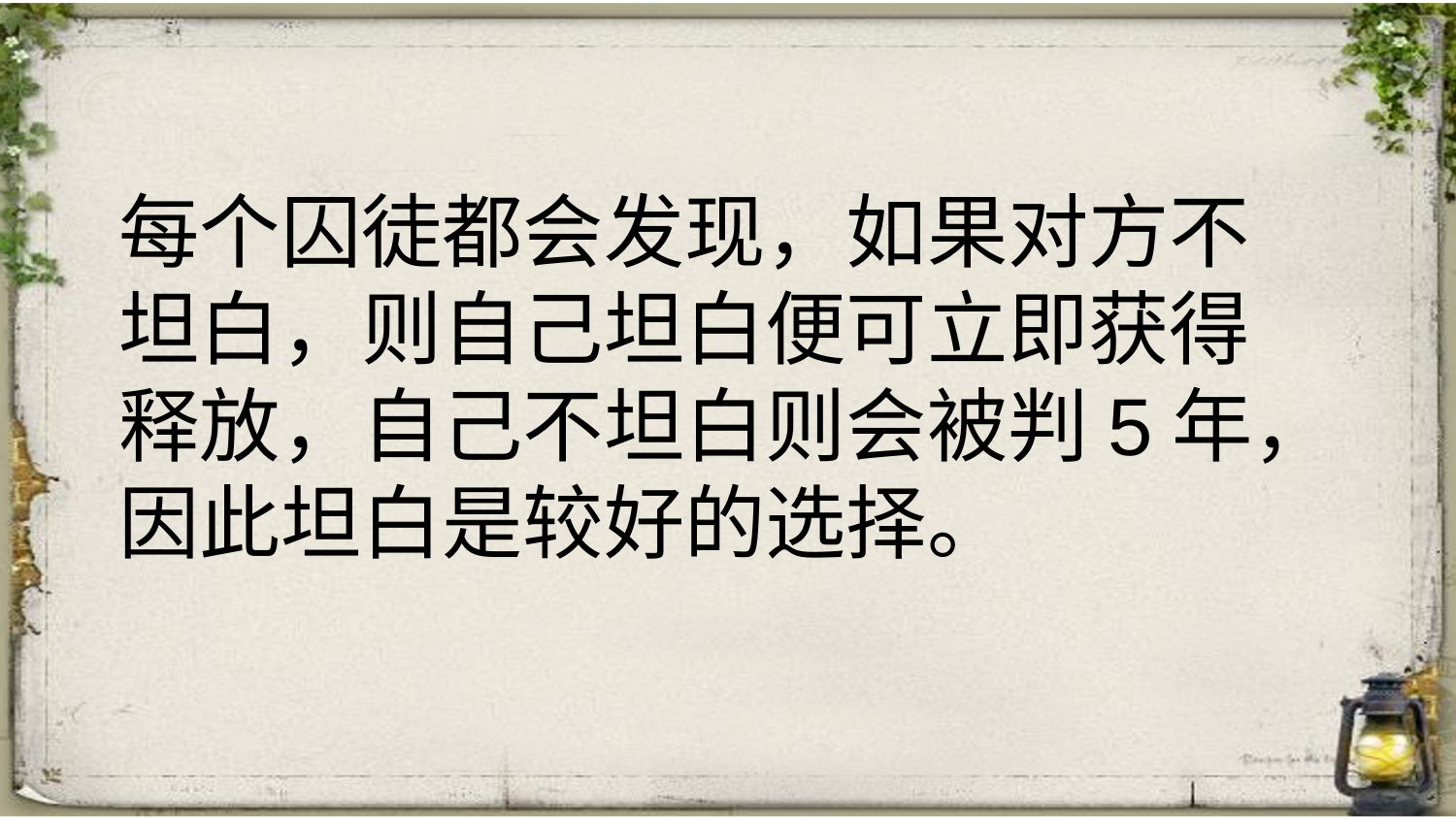

每个囚徒都会发现，如果对方不坦白，则自己坦白便可立即获得释放，自己不坦白则会被判5年，因此坦白是较好的选择。